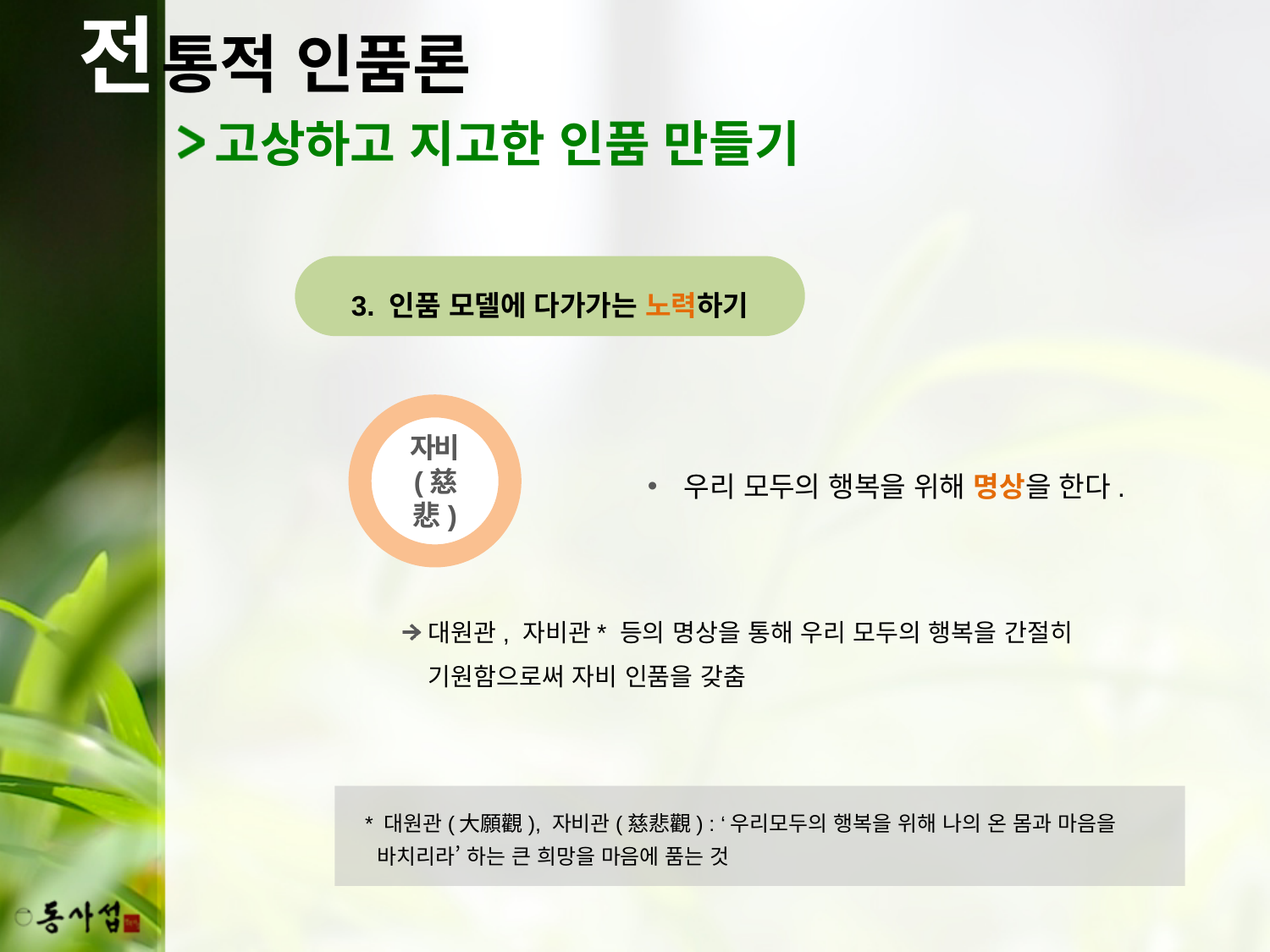

전
통적 인품론
고상하고 지고한 인품 만들기
3. 인품 모델에 다가가는 노력하기
자비
(慈悲)
우리 모두의 행복을 위해 명상을 한다.
대원관, 자비관* 등의 명상을 통해 우리 모두의 행복을 간절히  기원함으로써 자비 인품을 갖춤
* 대원관(大願觀), 자비관(慈悲觀) : ‘우리모두의 행복을 위해 나의 온 몸과 마음을 바치리라’ 하는 큰 희망을 마음에 품는 것